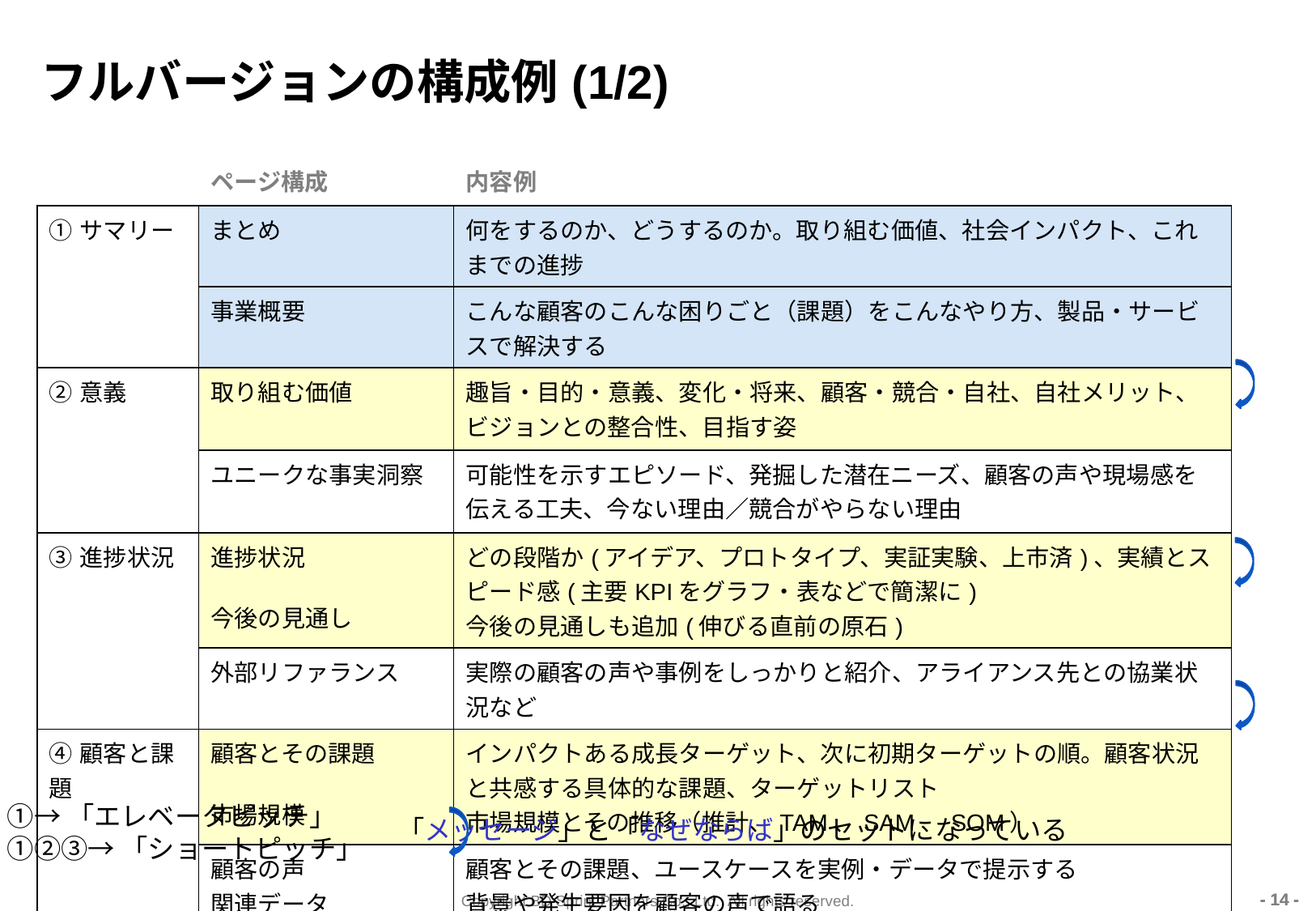

# フルバージョンの構成例(1/2)
|  | ページ構成 | 内容例 |
| --- | --- | --- |
| ①サマリー | まとめ | 何をするのか、どうするのか。取り組む価値、社会インパクト、これまでの進捗 |
|  | 事業概要 | こんな顧客のこんな困りごと（課題）をこんなやり方、製品・サービスで解決する |
| ②意義 | 取り組む価値 | 趣旨・目的・意義、変化・将来、顧客・競合・自社、自社メリット、ビジョンとの整合性、目指す姿 |
|  | ユニークな事実洞察 | 可能性を示すエピソード、発掘した潜在ニーズ、顧客の声や現場感を伝える工夫、今ない理由／競合がやらない理由 |
| ③進捗状況 | 進捗状況 今後の見通し | どの段階か(アイデア、プロトタイプ、実証実験、上市済)、実績とスピード感(主要KPIをグラフ・表などで簡潔に) 今後の見通しも追加(伸びる直前の原石) |
|  | 外部リファランス | 実際の顧客の声や事例をしっかりと紹介、アライアンス先との協業状況など |
| ④顧客と課題 | 顧客とその課題 市場規模 | インパクトある成長ターゲット、次に初期ターゲットの順。顧客状況と共感する具体的な課題、ターゲットリスト 市場規模とその推移（推計、TAM、SAM、SOM） |
|  | 顧客の声 関連データ | 顧客とその課題、ユースケースを実例・データで提示する 背景や発生要因を顧客の声で語る |

①→「エレベータピッチ」
①②③→「ショートピッチ」

「メッセージ」と「なぜならば」のセットになっている